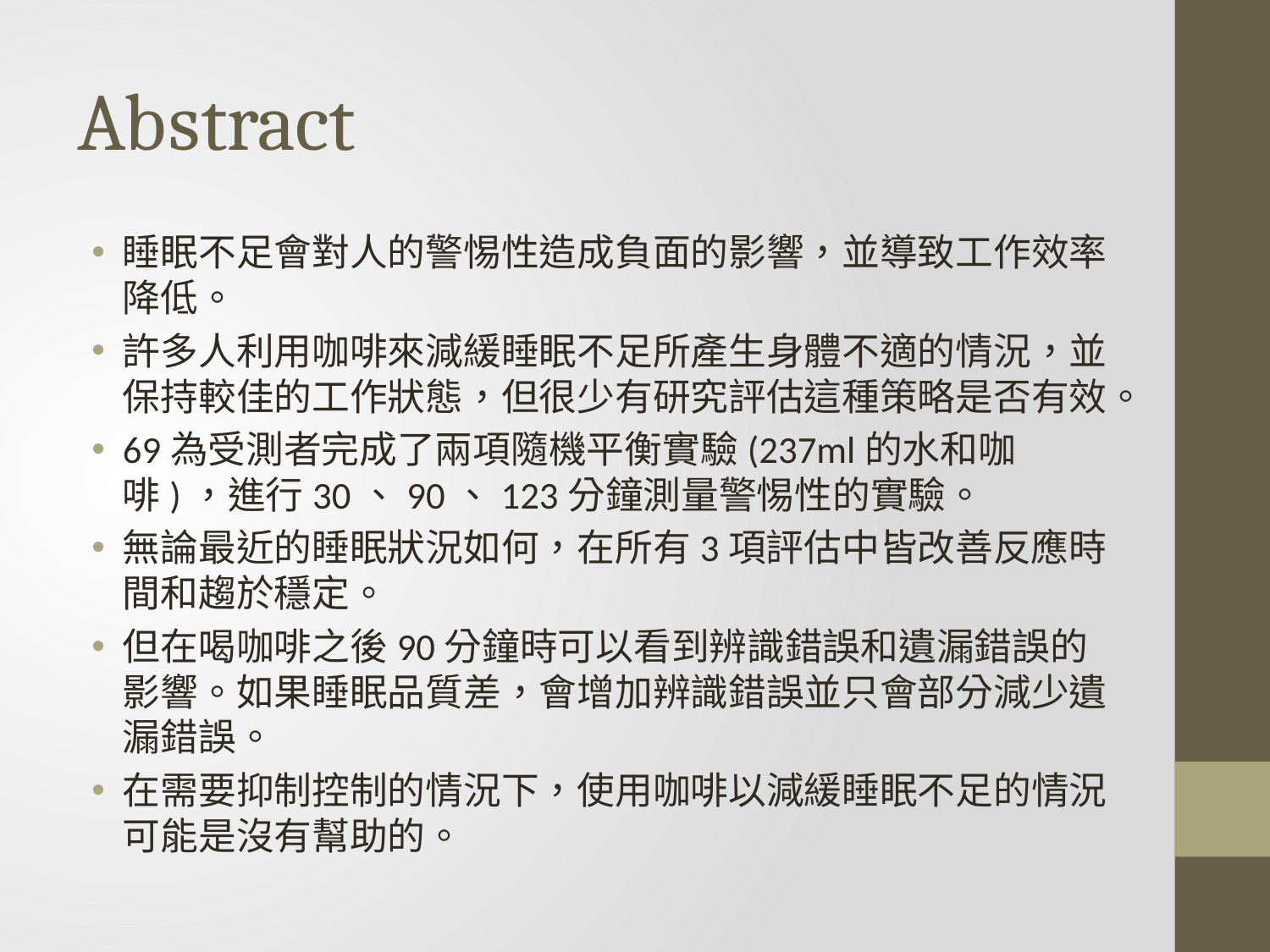

# Abstract
睡眠不足會對人的警惕性造成負面的影響，並導致工作效率降低。
許多人利用咖啡來減緩睡眠不足所產生身體不適的情況，並保持較佳的工作狀態，但很少有研究評估這種策略是否有效。
69為受測者完成了兩項隨機平衡實驗(237ml的水和咖啡)，進行30、90、123分鐘測量警惕性的實驗。
無論最近的睡眠狀況如何，在所有3項評估中皆改善反應時間和趨於穩定。
但在喝咖啡之後90分鐘時可以看到辨識錯誤和遺漏錯誤的影響。如果睡眠品質差，會增加辨識錯誤並只會部分減少遺漏錯誤。
在需要抑制控制的情況下，使用咖啡以減緩睡眠不足的情況可能是沒有幫助的。